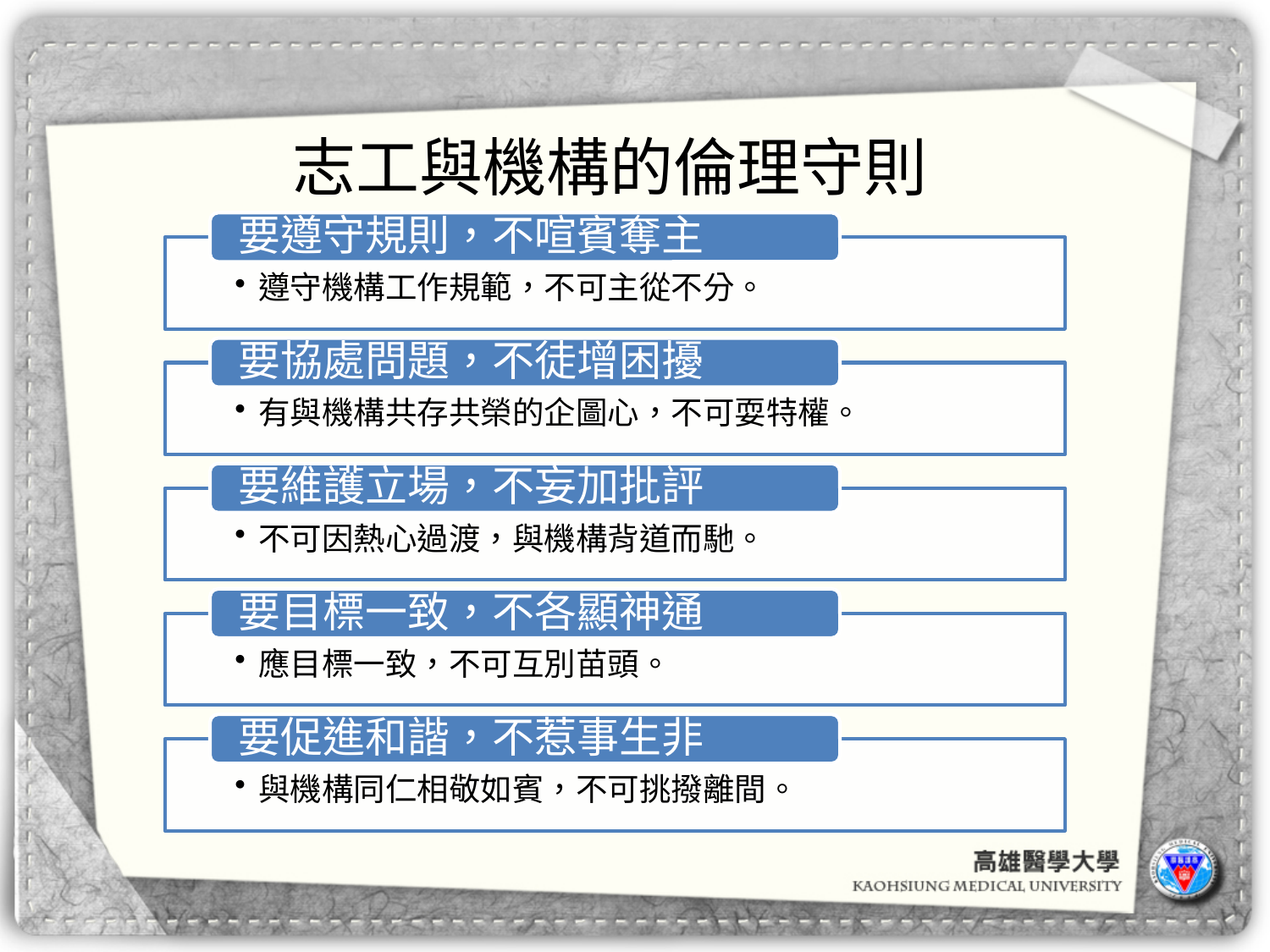

# 志工與機構的倫理守則
遵守機構工作規範，不可主從不分。
要遵守規則，不喧賓奪主
有與機構共存共榮的企圖心，不可耍特權。
要協處問題，不徒增困擾
不可因熱心過渡，與機構背道而馳。
要維護立場，不妄加批評
應目標一致，不可互別苗頭。
要目標一致，不各顯神通
與機構同仁相敬如賓，不可挑撥離間。
要促進和諧，不惹事生非